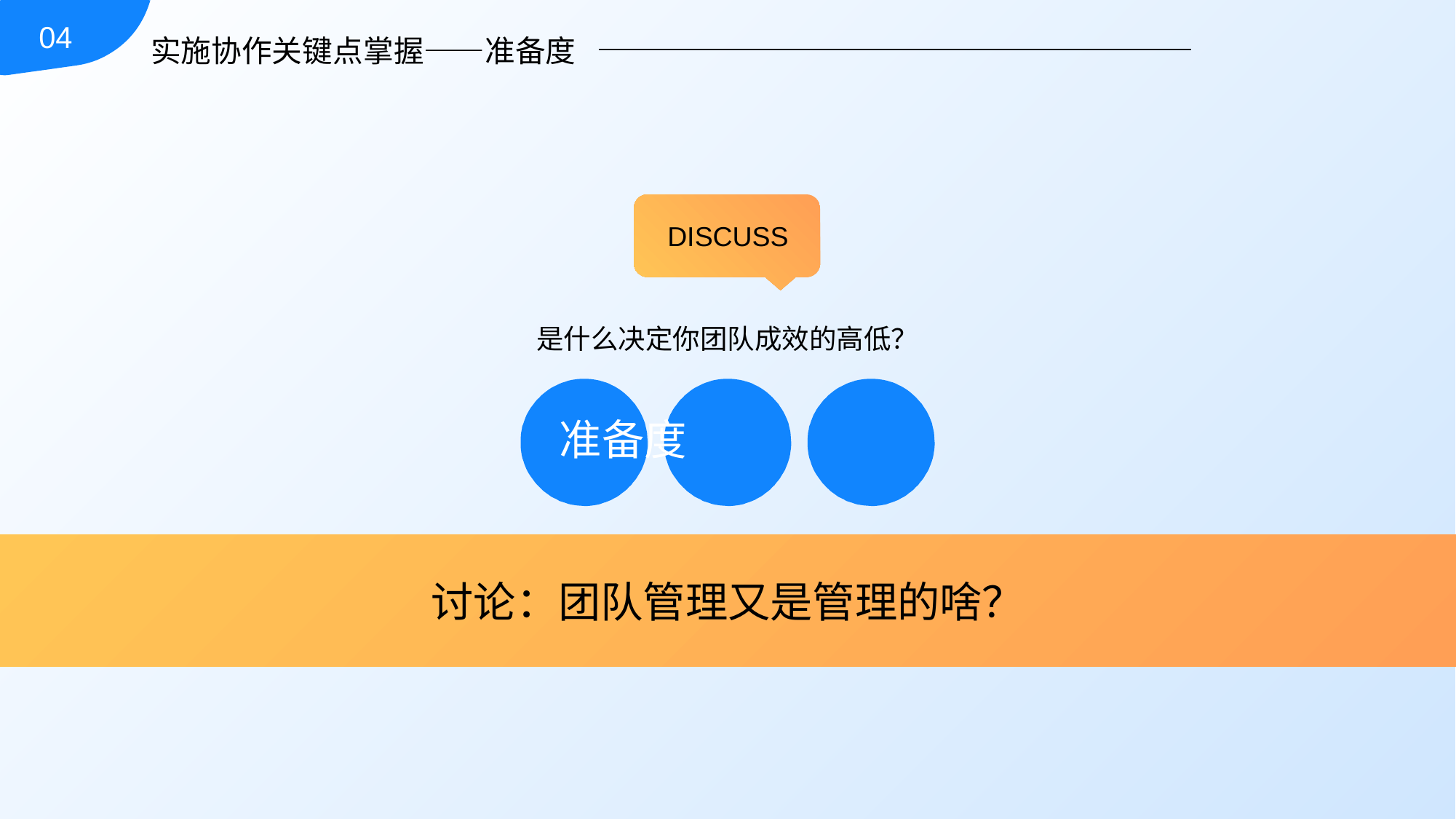

04
实施协作关键点掌握——准备度

DISCUSS
是什么决定你团队成效的高低？

准备度

讨论：团队管理又是管理的啥？